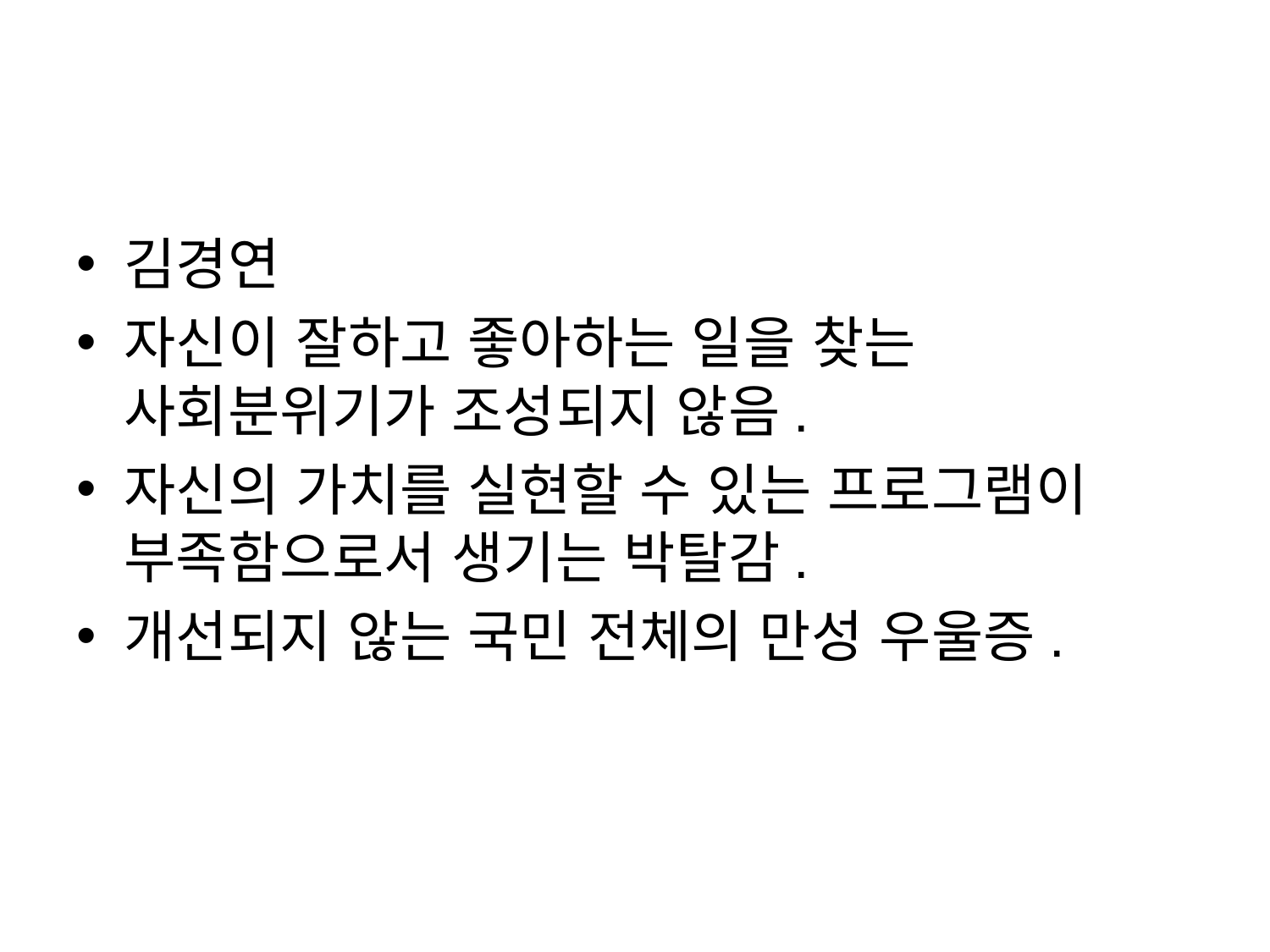

#
김경연
자신이 잘하고 좋아하는 일을 찾는 사회분위기가 조성되지 않음.
자신의 가치를 실현할 수 있는 프로그램이 부족함으로서 생기는 박탈감.
개선되지 않는 국민 전체의 만성 우울증.